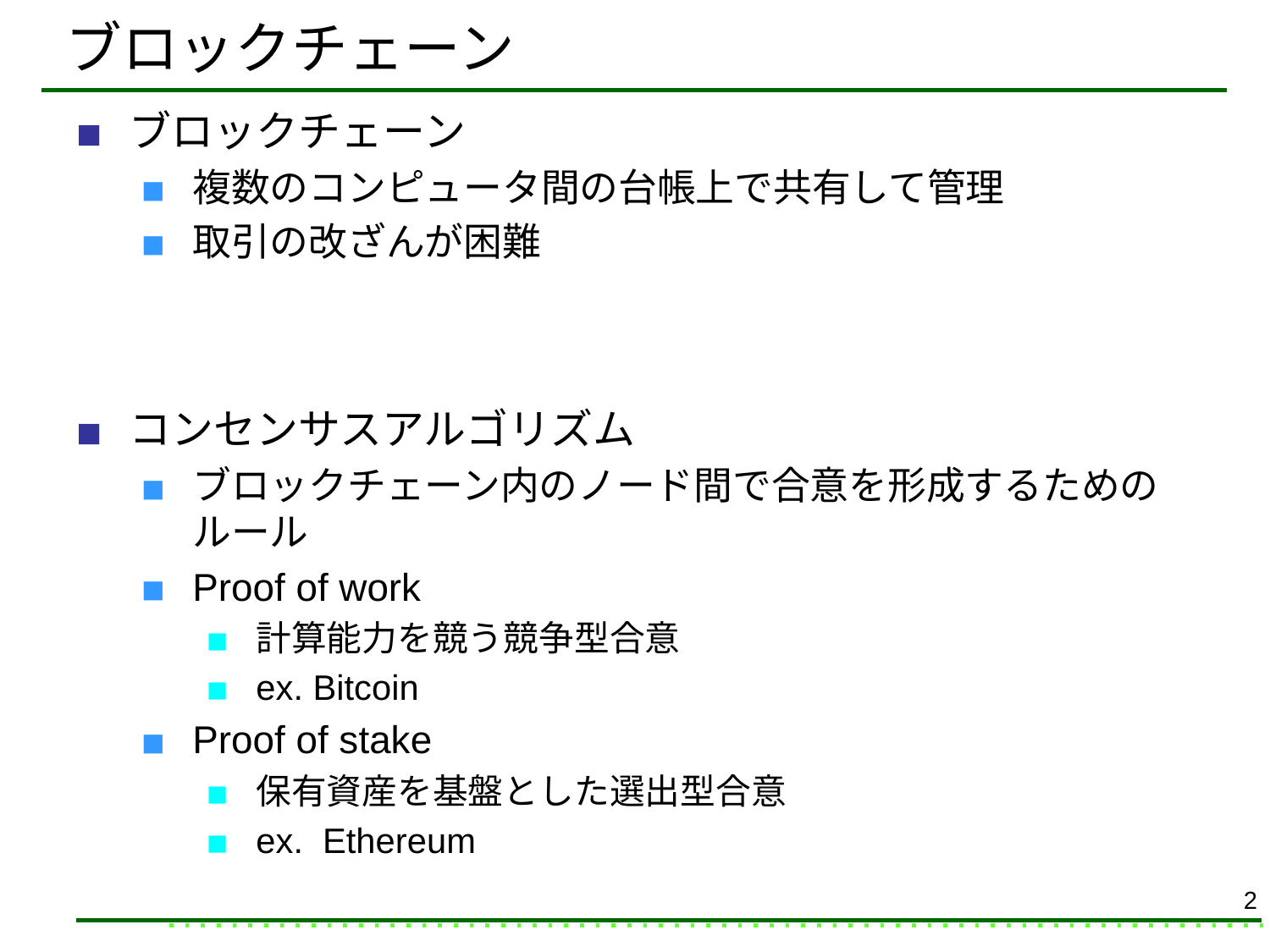

# ブロックチェーン
ブロックチェーン
複数のコンピュータ間の台帳上で共有して管理
取引の改ざんが困難

コンセンサスアルゴリズム
ブロックチェーン内のノード間で合意を形成するためのルール
Proof of work
計算能力を競う競争型合意
ex. Bitcoin
Proof of stake
保有資産を基盤とした選出型合意
ex.  Ethereum

2